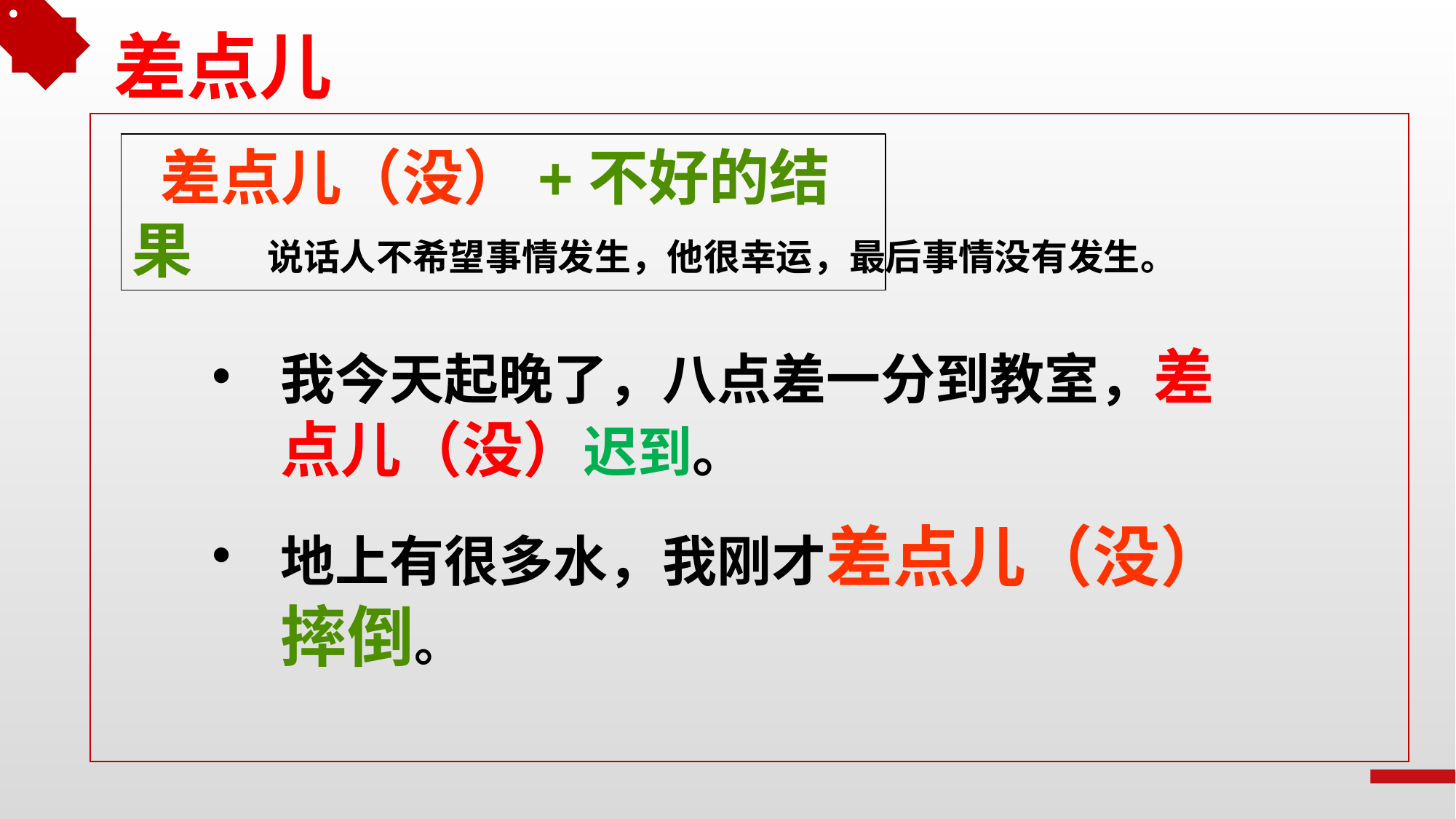

差点儿

 差点儿（没）+不好的结果
说话人不希望事情发生，他很幸运，最后事情没有发生。
我今天起晚了，八点差一分到教室，差点儿（没）迟到。
地上有很多水，我刚才差点儿（没）摔倒。